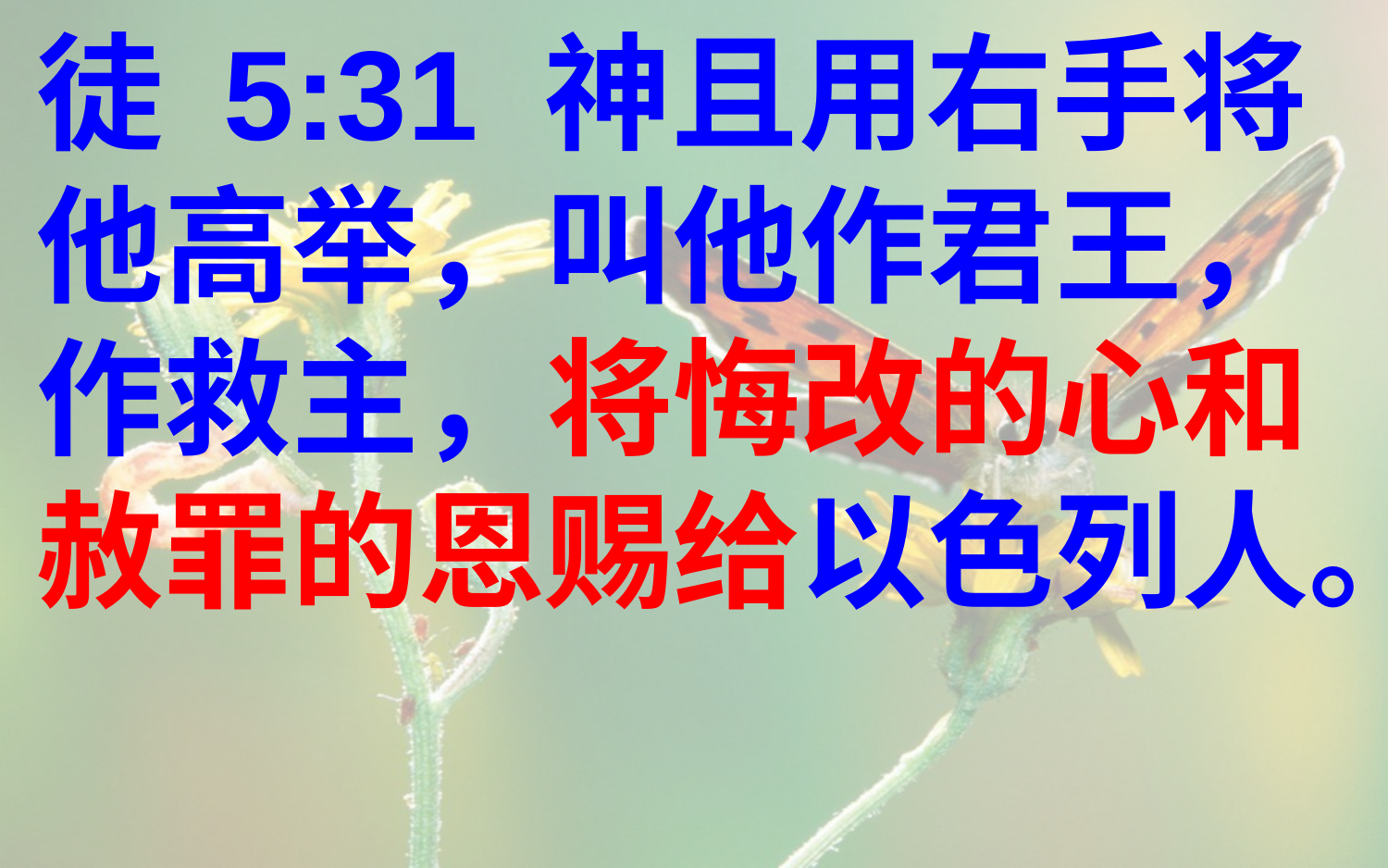

徒 5:31 神且用右手将他高举，叫他作君王，作救主，将悔改的心和赦罪的恩赐给以色列人。